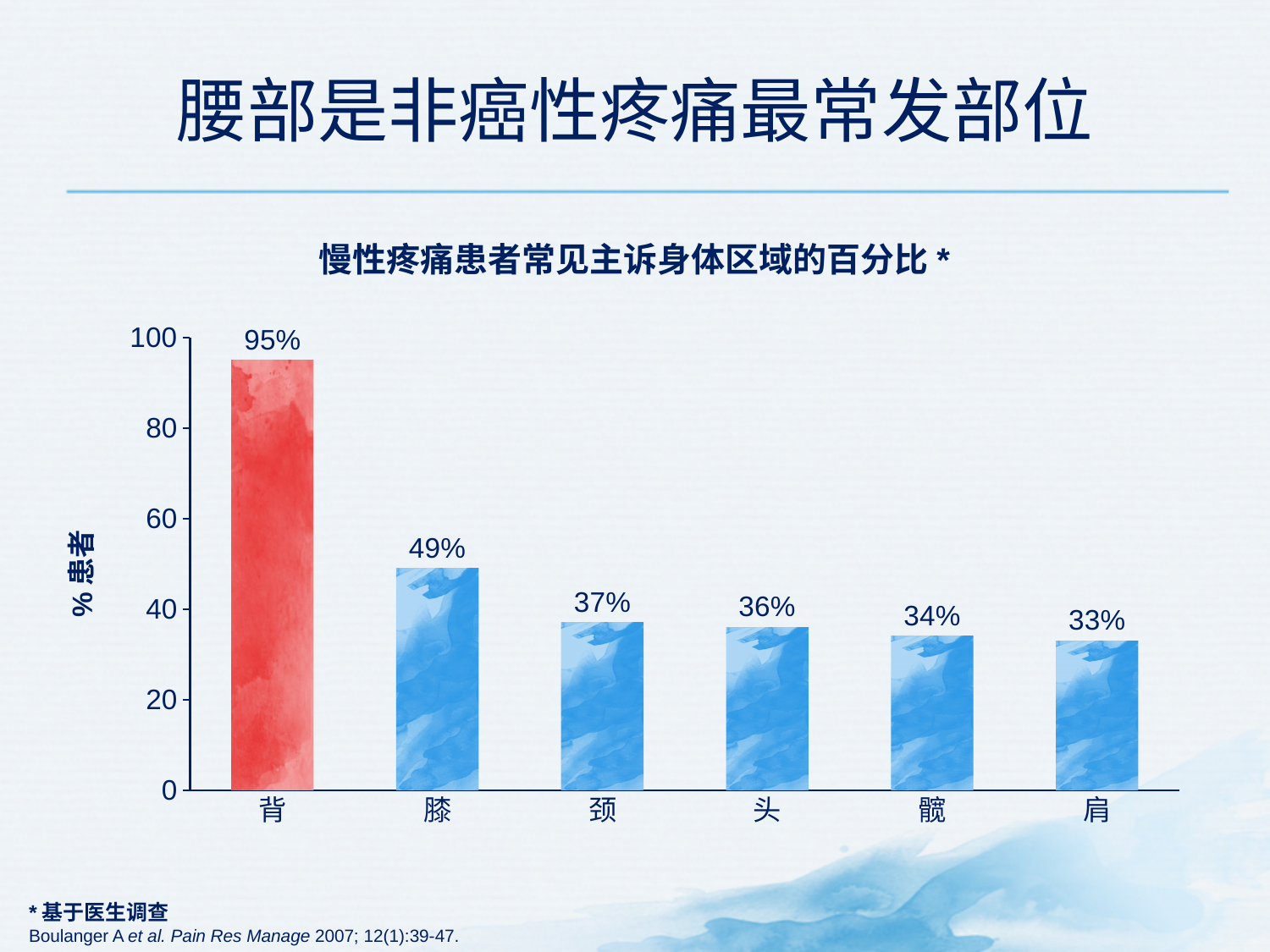

# 腰部是非癌性疼痛最常发部位

### Chart

| Category | Column1 |
|---|---|
| 背 | 95.0 |
| 膝 | 49.0 |
| 颈 | 37.0 |
| 头 | 36.0 |
| 髋 | 34.0 |
| 肩 | 33.0 |
慢性疼痛患者常见主诉身体区域的百分比*
*基于医生调查
Boulanger A et al. Pain Res Manage 2007; 12(1):39-47.